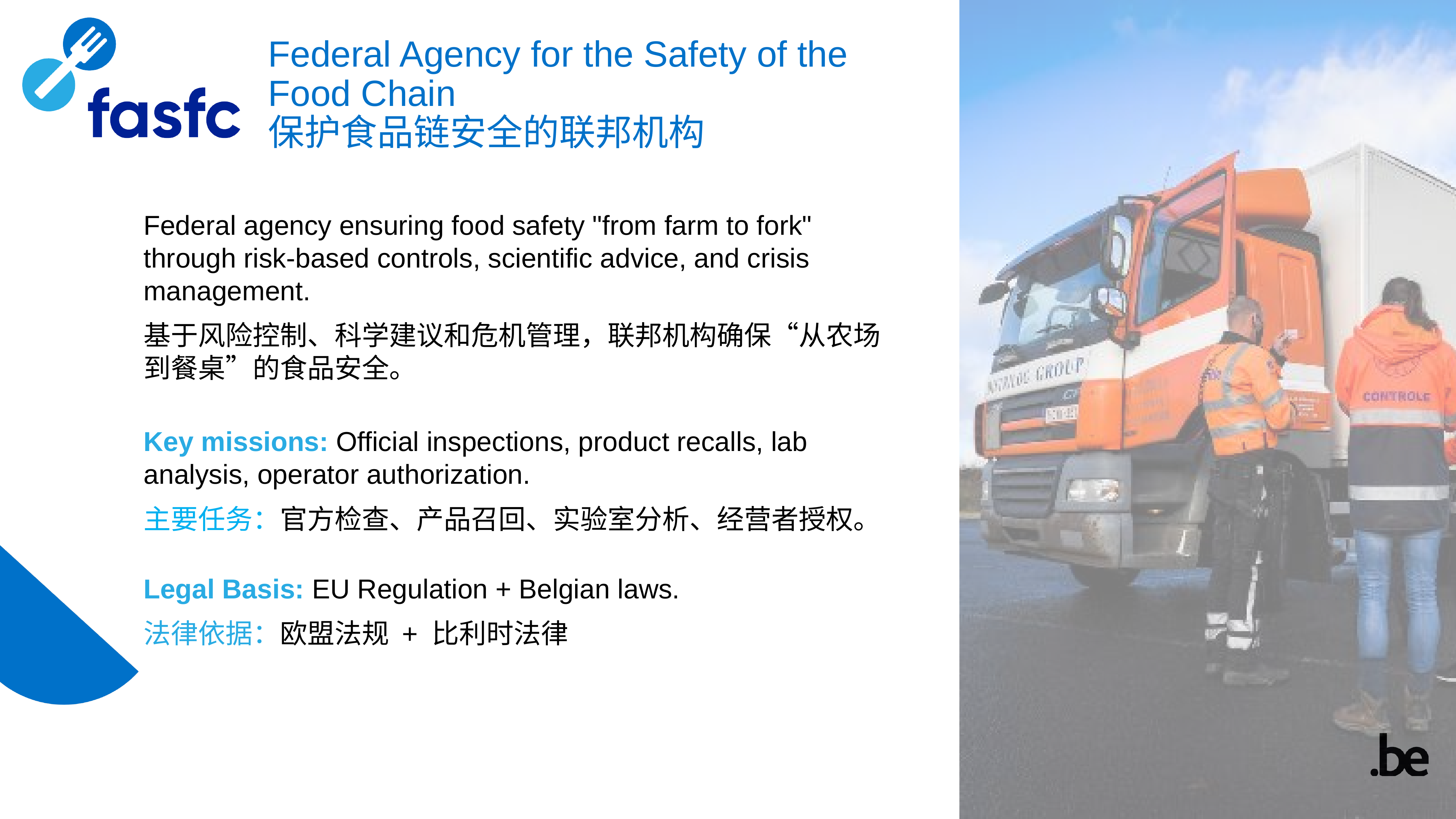

# Federal Agency for the Safety of the Food Chain 保护食品链安全的联邦机构
Federal agency ensuring food safety "from farm to fork" through risk-based controls, scientific advice, and crisis management.
基于风险控制、科学建议和危机管理，联邦机构确保“从农场到餐桌”的食品安全。

Key missions: Official inspections, product recalls, lab analysis, operator authorization.
主要任务：官方检查、产品召回、实验室分析、经营者授权。

Legal Basis: EU Regulation + Belgian laws.
法律依据：欧盟法规 + 比利时法律